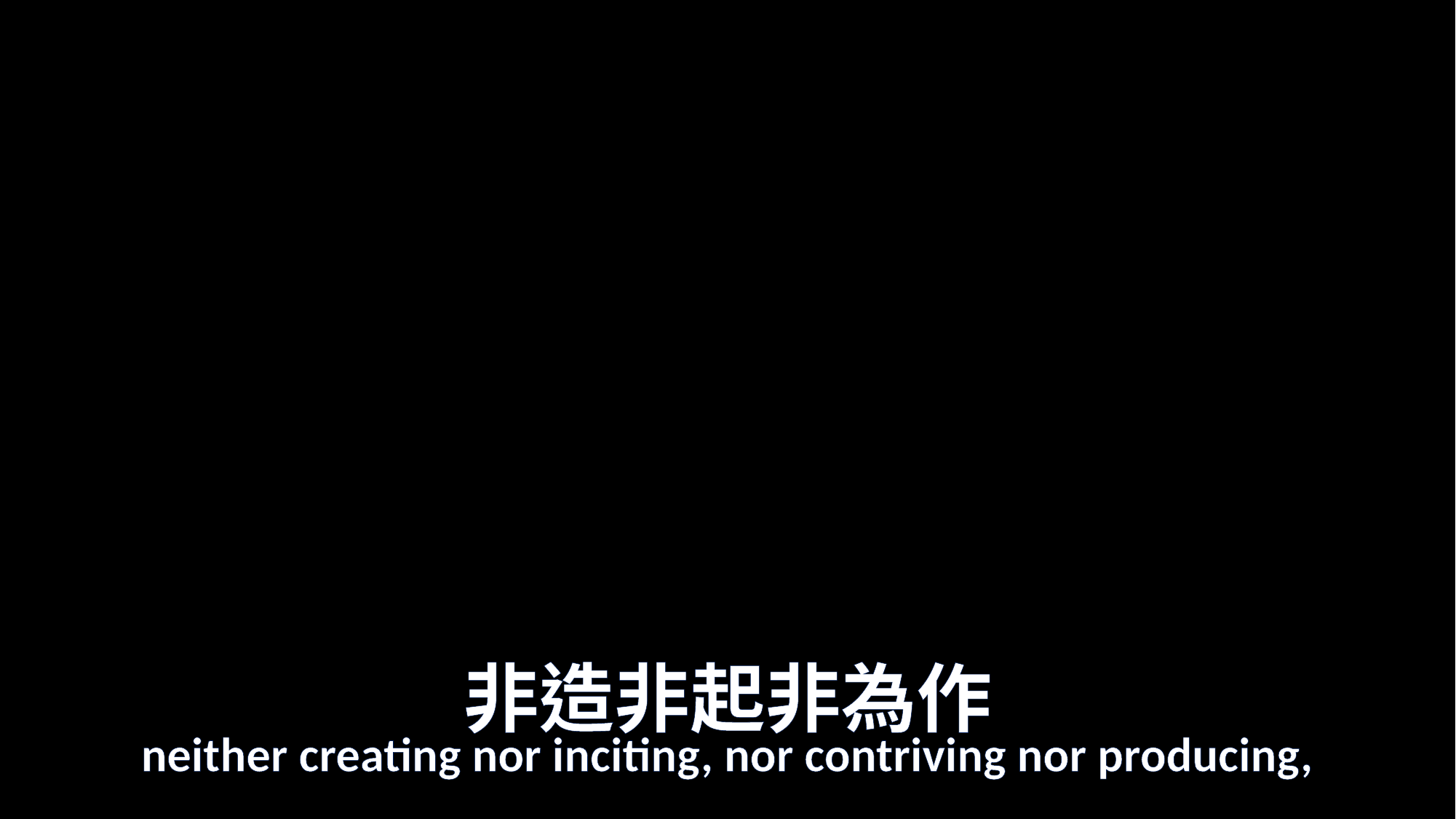

# 非造非起非為作
neither creating nor inciting, nor contriving nor producing,